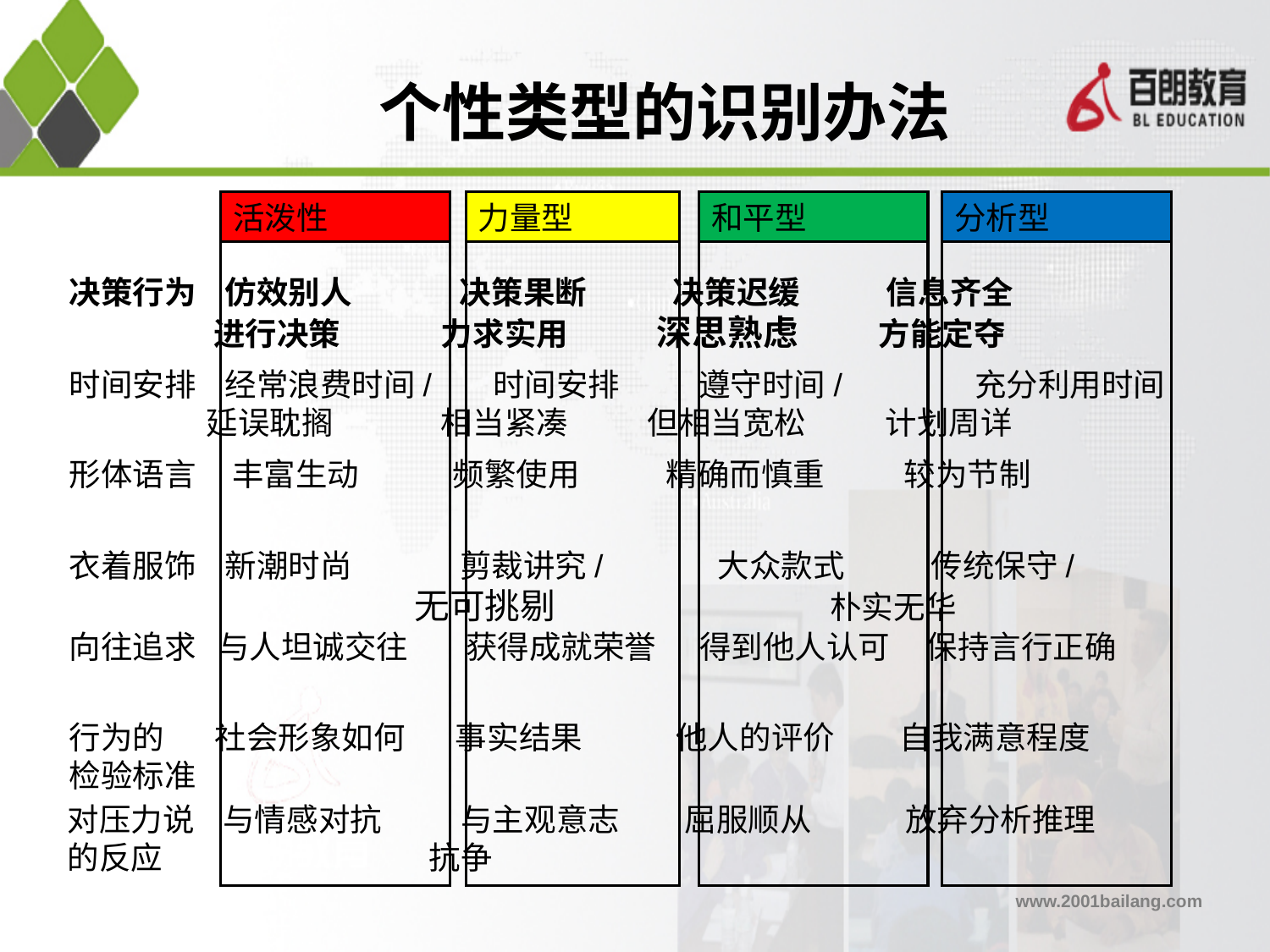

个性类型的识别办法
活泼性
力量型
和平型
分析型

决策行为    仿效别人               决策果断            决策迟缓            信息齐全
                   进行决策              力求实用           深思熟虑          方能定夺
时间安排    经常浪费时间/      时间安排           遵守时间/              充分利用时间
                  延误耽搁               相当紧凑           但相当宽松           计划周详
形体语言     丰富生动             频繁使用            精确而慎重           较为节制

衣着服饰    新潮时尚               剪裁讲究/            大众款式            传统保守/
                                           无可挑剔                                   朴实无华
向往追求   与人坦诚交往        获得成就荣誉      得到他人认可     保持言行正确

行为的       社会形象如何       事实结果             他人的评价         自我满意程度
检验标准
对压力说    与情感对抗           与主观意志         屈服顺从             放弃分析推理
的反应                                     抗争